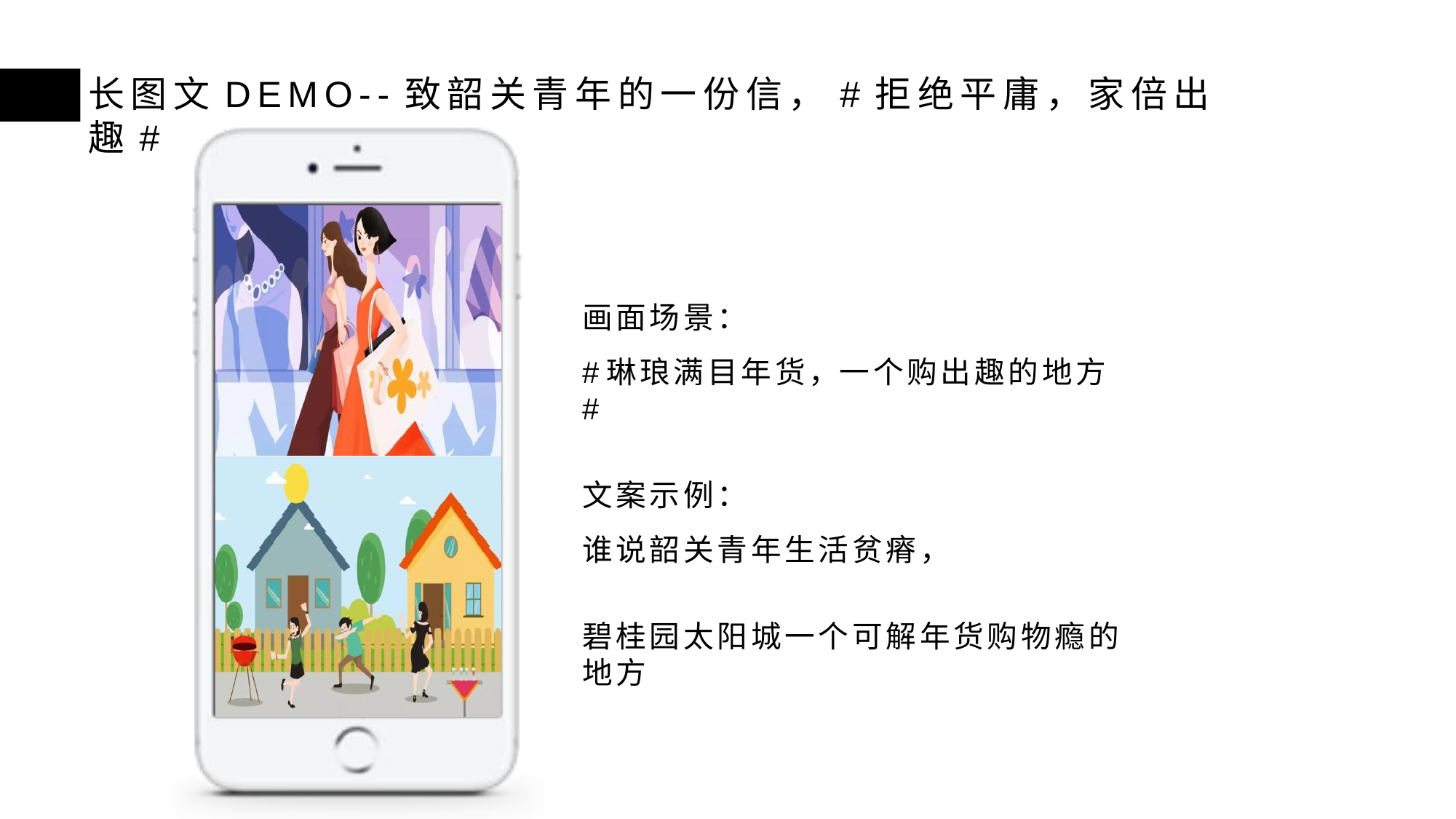

长图文DEMO--致韶关青年的一份信，#拒绝平庸，家倍出趣#

画面场景：
#琳琅满目年货，一个购出趣的地方#

文案示例：
谁说韶关青年生活贫瘠，

碧桂园太阳城一个可解年货购物瘾的地方